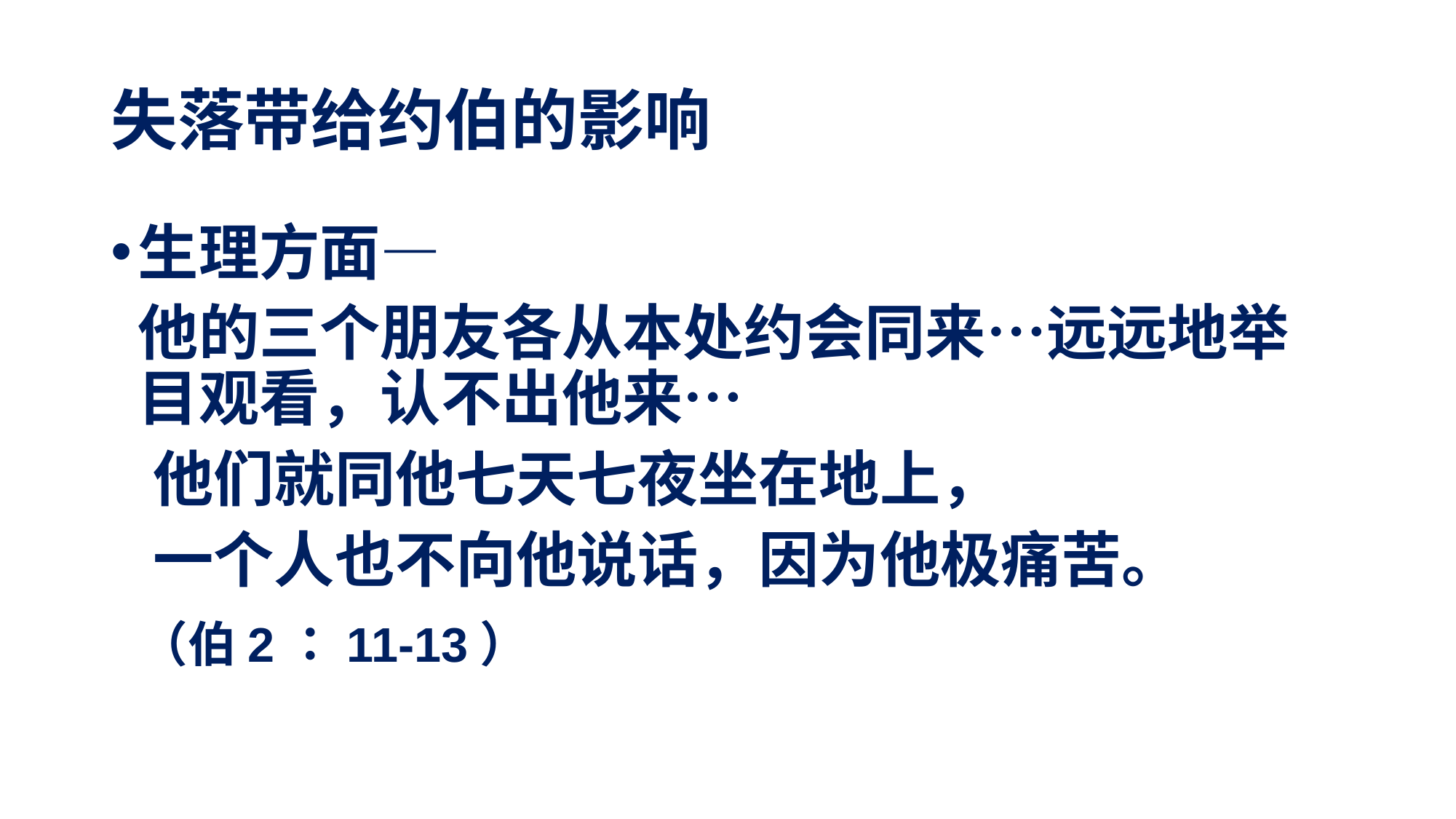

# 失落带给约伯的影响
生理方面—
	他的三个朋友各从本处约会同来…远远地举目观看，认不出他来…
  他们就同他七天七夜坐在地上，
  一个人也不向他说话，因为他极痛苦。
 （伯2：11-13）